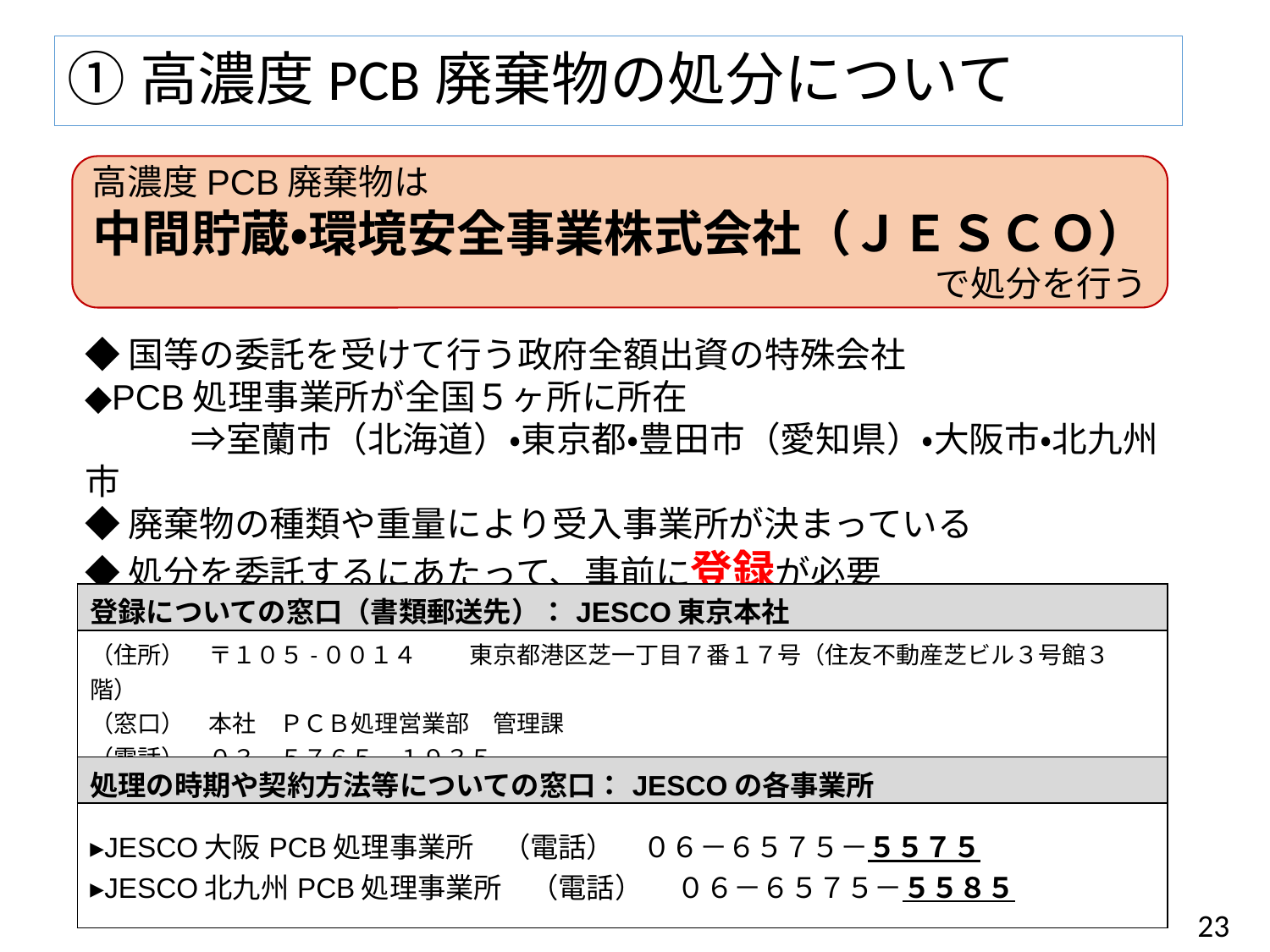

# ①高濃度PCB廃棄物の処分について
高濃度PCB廃棄物は
中間貯蔵・環境安全事業株式会社（ＪＥＳＣＯ）
で処分を行う
◆国等の委託を受けて行う政府全額出資の特殊会社
◆PCB処理事業所が全国５ヶ所に所在
　　　⇒室蘭市（北海道）・東京都・豊田市（愛知県）・大阪市・北九州市
◆廃棄物の種類や重量により受入事業所が決まっている
◆処分を委託するにあたって、事前に登録が必要
| 登録についての窓口（書類郵送先）：JESCO東京本社 |
| --- |
| （住所）　〒１０５-００１４　 　東京都港区芝一丁目７番１７号（住友不動産芝ビル３号館３階） （窓口）　本社　ＰＣＢ処理営業部　管理課 （電話）　０３－５７６５－１９３５ |
| 処理の時期や契約方法等についての窓口：JESCOの各事業所 |
| ▸JESCO大阪PCB処理事業所　（電話）　０６－６５７５－５５７５ ▸JESCO北九州PCB処理事業所　（電話）　 ０６－６５７５－５５８５ |